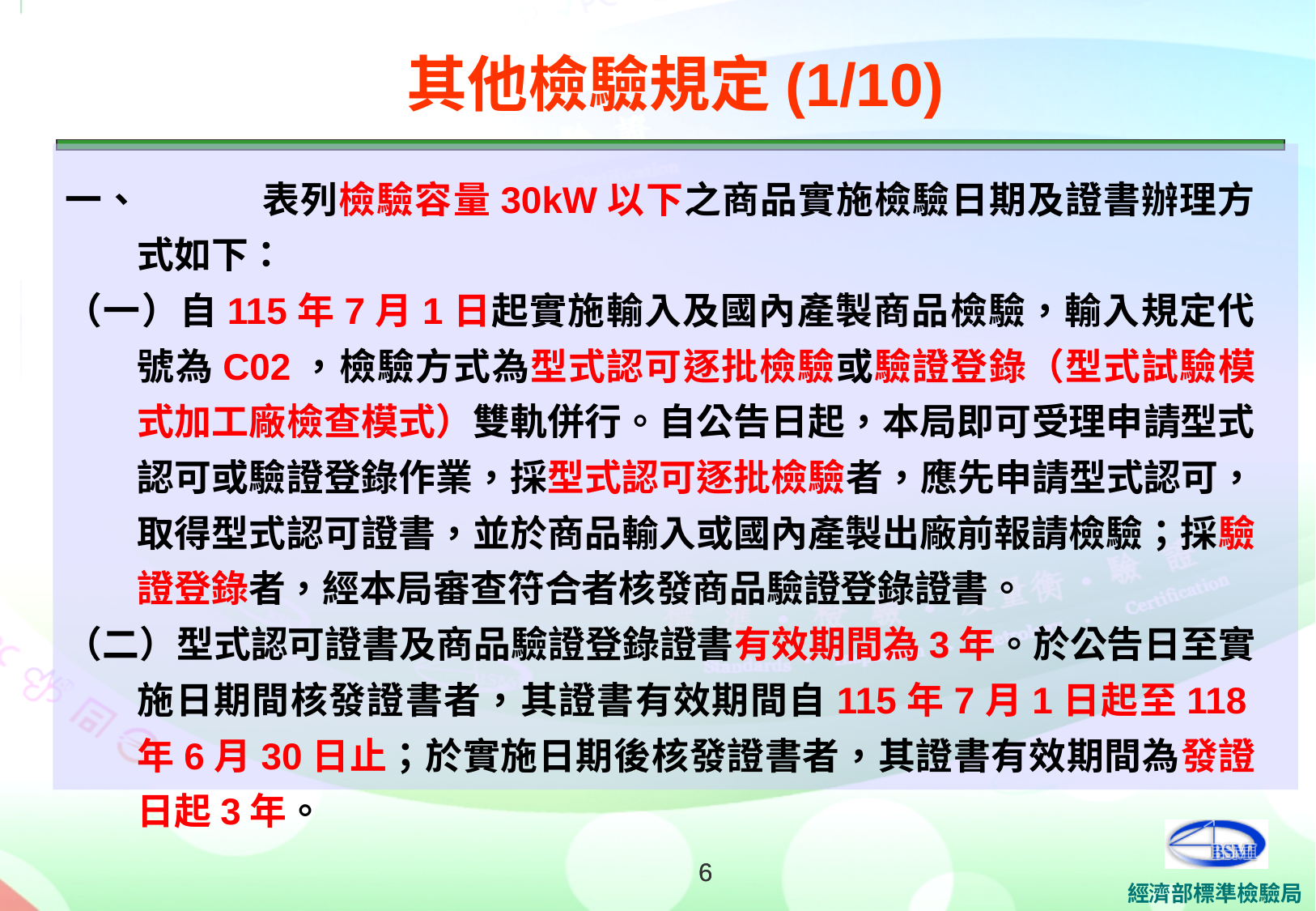

其他檢驗規定(1/10)

一、	表列檢驗容量30kW以下之商品實施檢驗日期及證書辦理方式如下：
（一）自115年7月1日起實施輸入及國內產製商品檢驗，輸入規定代號為C02，檢驗方式為型式認可逐批檢驗或驗證登錄（型式試驗模式加工廠檢查模式）雙軌併行。自公告日起，本局即可受理申請型式認可或驗證登錄作業，採型式認可逐批檢驗者，應先申請型式認可，取得型式認可證書，並於商品輸入或國內產製出廠前報請檢驗；採驗證登錄者，經本局審查符合者核發商品驗證登錄證書。
（二）型式認可證書及商品驗證登錄證書有效期間為3年。於公告日至實施日期間核發證書者，其證書有效期間自115年7月1日起至118年6月30日止；於實施日期後核發證書者，其證書有效期間為發證日起3年。
6
6